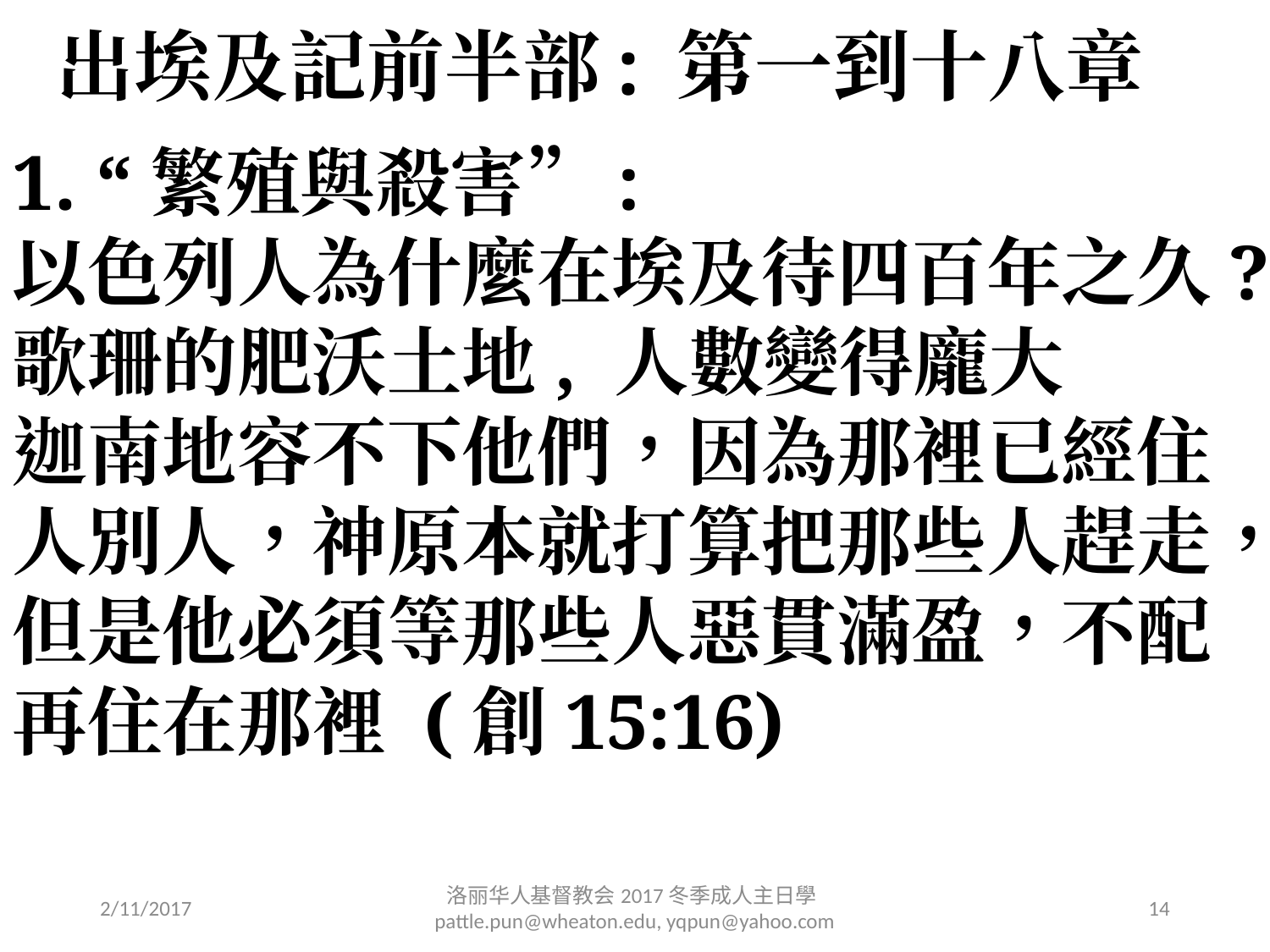

# 出埃及記前半部: 第一到十八章
1. “繁殖與殺害”:
以色列人為什麼在埃及待四百年之久?
歌珊的肥沃土地, 人數變得龐大
迦南地容不下他們，因為那裡已經住人別人，神原本就打算把那些人趕走，但是他必須等那些人惡貫滿盈，不配再住在那裡 (創15:16)

2/11/2017
洛丽华⼈基督教会2017冬季成⼈主⽇學  pattle.pun@wheaton.edu, yqpun@yahoo.com
14